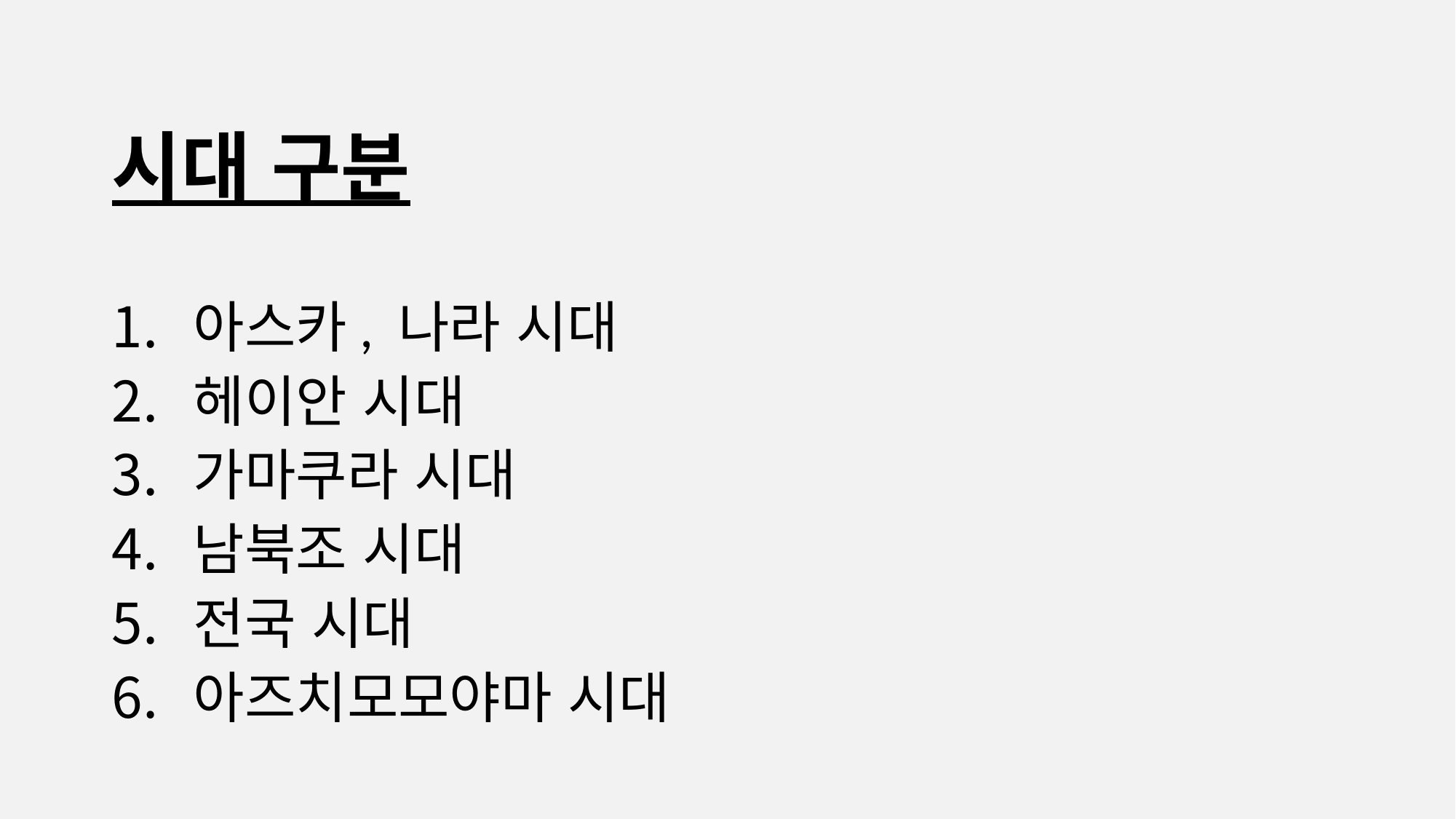

시대 구분

아스카, 나라 시대
헤이안 시대
가마쿠라 시대
남북조 시대
전국 시대
아즈치모모야마 시대